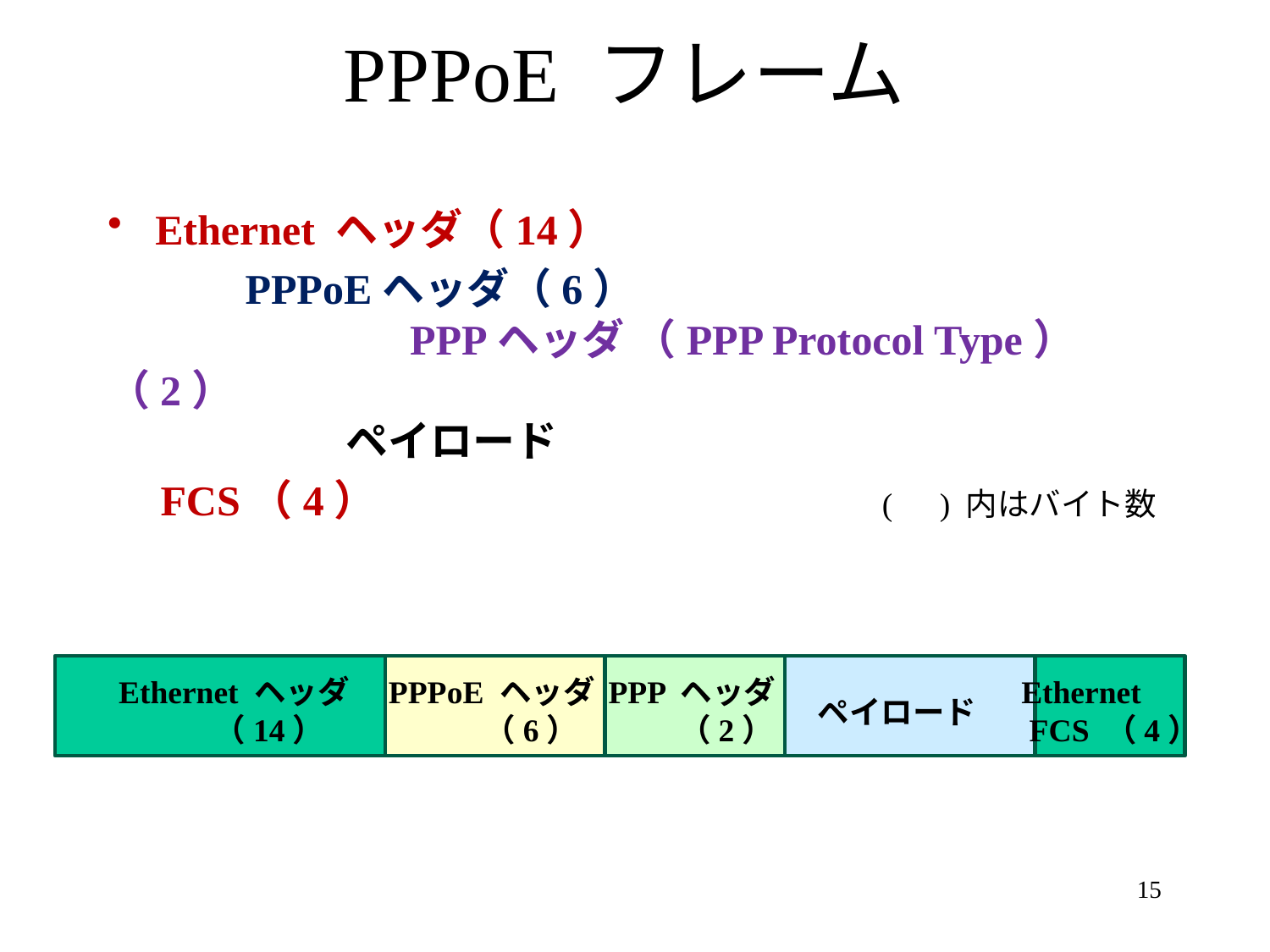

# PPPoE フレーム
Ethernet ヘッダ（14）
             PPPoEヘッダ（6）
   　　　　　　 PPPヘッダ （PPP Protocol Type）（2）
                         ペイロード
     FCS（4）                                                    (　) 内はバイト数

Ethernet ヘッダ
　　　（14）
PPPoE ヘッダ
　　　（6）
PPP ヘッダ
　　 （2）
Ethernet
 FCS （4）
ペイロード
15